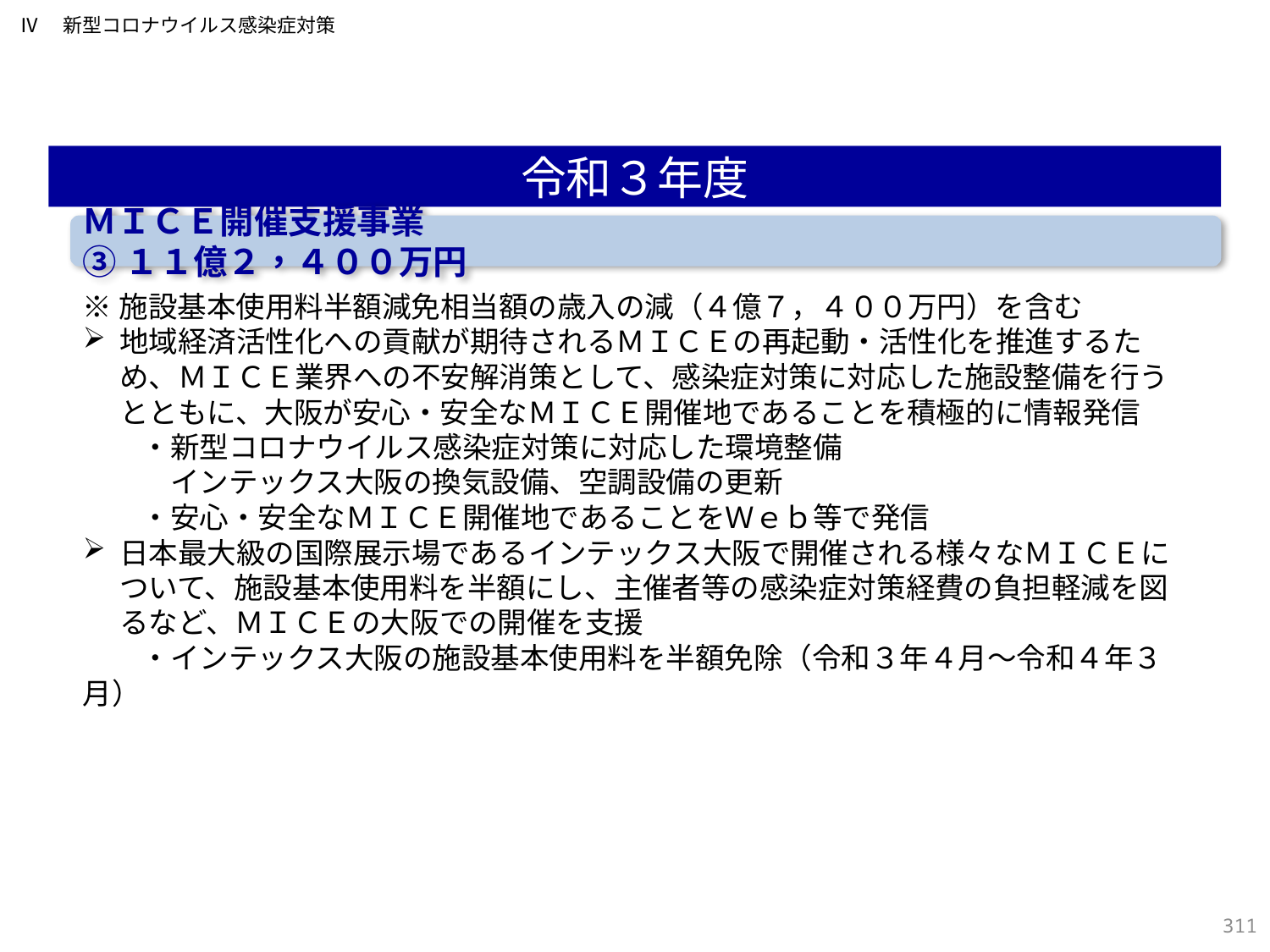

Ⅳ　新型コロナウイルス感染症対策
令和３年度
ＭＩＣＥ開催支援事業　　　　　　　　　　　　　　　　　　　　　　③ １１億２，４００万円

※施設基本使用料半額減免相当額の歳入の減（４億７，４００万円）を含む
地域経済活性化への貢献が期待されるＭＩＣＥの再起動・活性化を推進するため、ＭＩＣＥ業界への不安解消策として、感染症対策に対応した施設整備を行うとともに、大阪が安心・安全なＭＩＣＥ開催地であることを積極的に情報発信
　　・新型コロナウイルス感染症対策に対応した環境整備
　　　インテックス大阪の換気設備、空調設備の更新
　　・安心・安全なＭＩＣＥ開催地であることをＷｅｂ等で発信
日本最大級の国際展示場であるインテックス大阪で開催される様々なＭＩＣＥについて、施設基本使用料を半額にし、主催者等の感染症対策経費の負担軽減を図るなど、ＭＩＣＥの大阪での開催を支援
　　・インテックス大阪の施設基本使用料を半額免除（令和３年４月～令和４年３月）
311